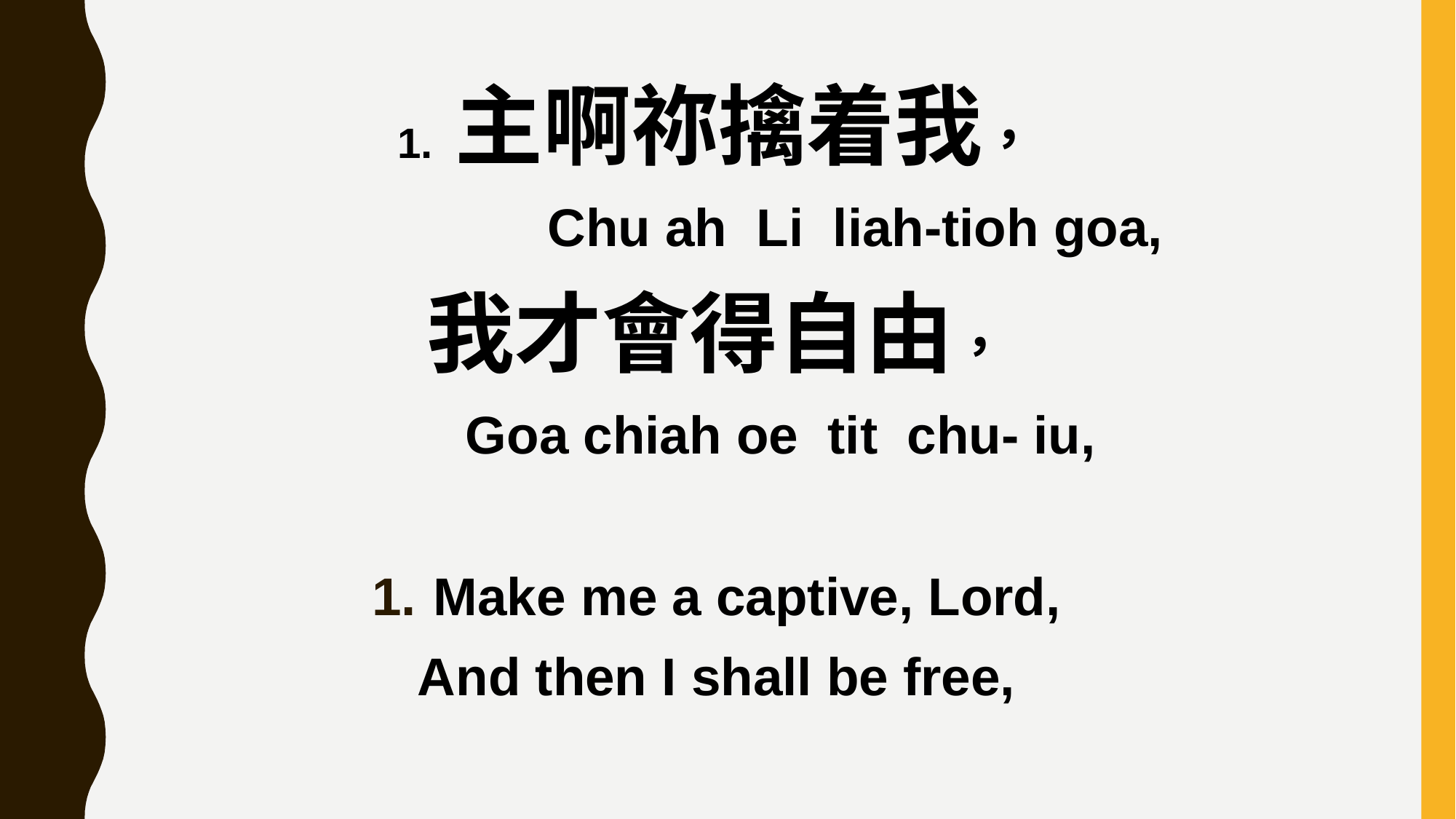

1. 主啊祢擒着我，
                              Chu ah  Li  liah-tioh goa,
我才會得自由，
                    Goa chiah oe  tit  chu- iu,

Make me a captive, Lord,
And then I shall be free,